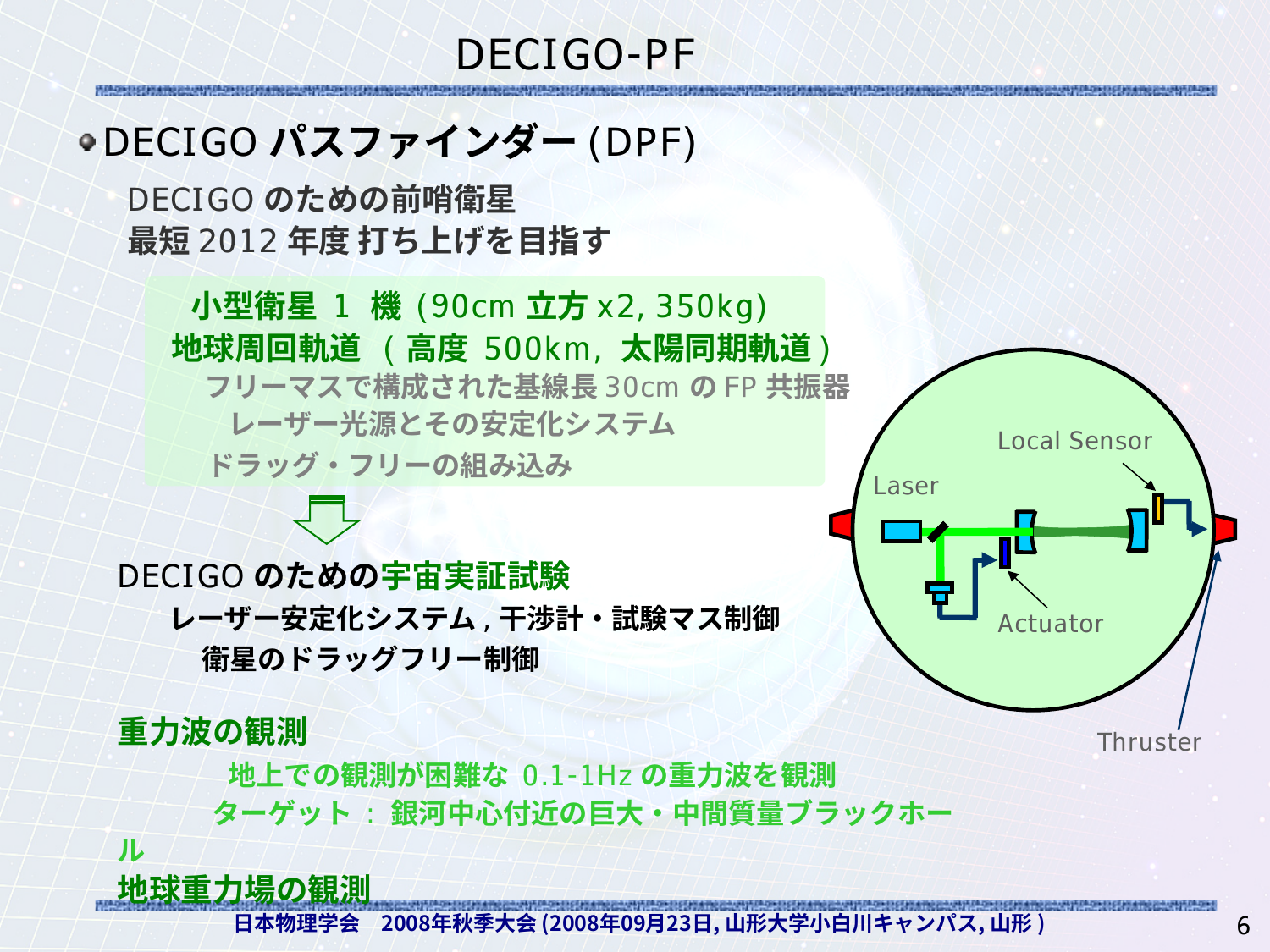

# DECIGO-PF
DECIGOパスファインダー(DPF)
DECIGOのための前哨衛星
最短2012年度 打ち上げを目指す
　　小型衛星 1 機 (90cm立方x2, 350kg)
     地球周回軌道  (高度 500km, 太陽同期軌道)
           フリーマスで構成された基線長30cmのFP共振器
　　       レーザー光源とその安定化システム
          ドラッグ・フリーの組み込み

Local Sensor

Laser

Actuator

Thruster

DECIGOのための宇宙実証試験
       レーザー安定化システム,干渉計・試験マス制御
　　　衛星のドラッグフリー制御
重力波の観測
　　　   地上での観測が困難な 0.1-1Hzの重力波を観測
　　      ターゲット : 銀河中心付近の巨大・中間質量ブラックホール
地球重力場の観測
日本物理学会　2008年秋季大会 (2008年09月23日, 山形大学小白川キャンパス, 山形 )
6